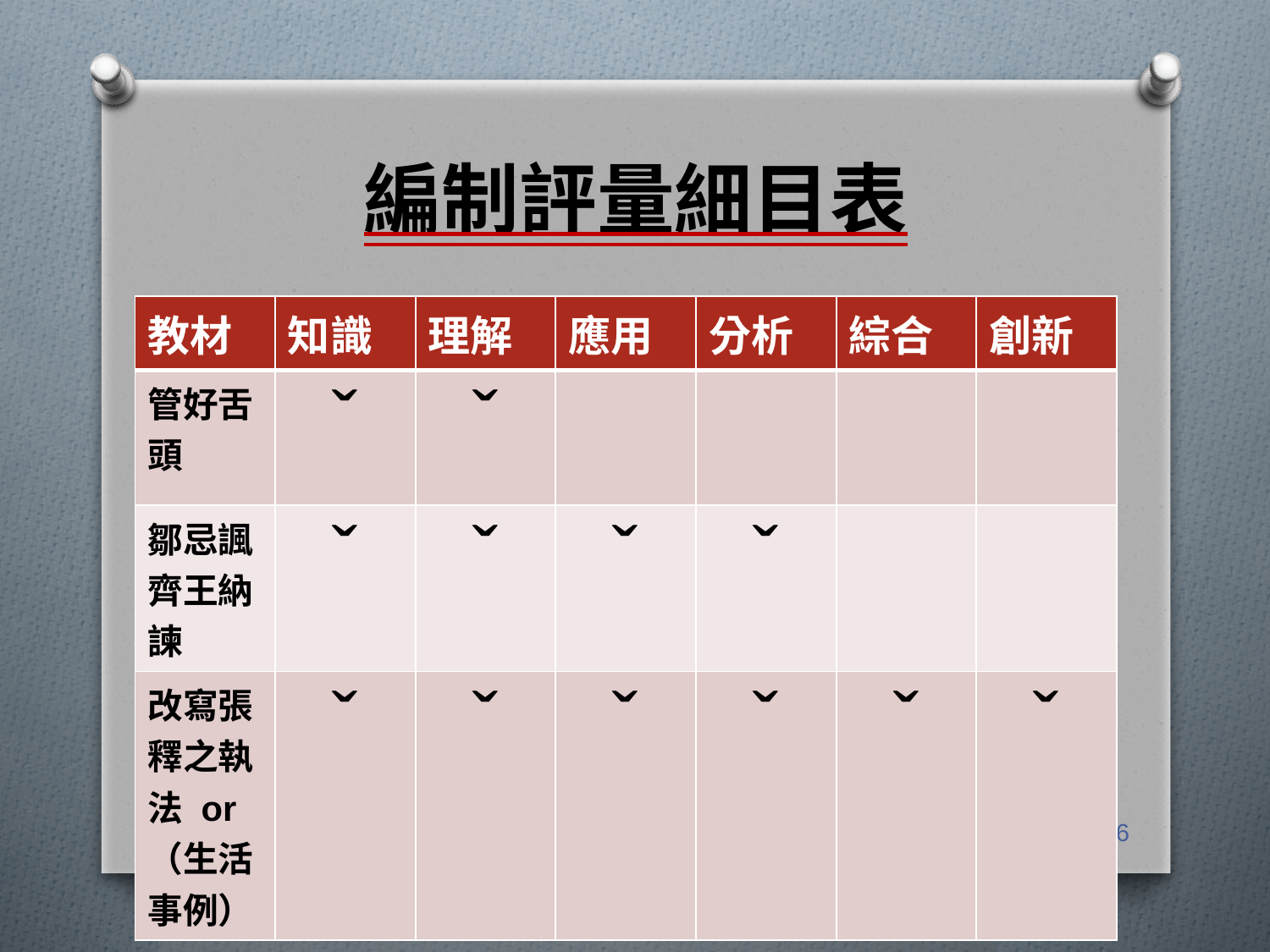

# 編制評量細目表
| 教材 | 知識 | 理解 | 應用 | 分析 | 綜合 | 創新 |
| --- | --- | --- | --- | --- | --- | --- |
| 管好舌頭 | ˇ | ˇ |  |  |  |  |
| 鄒忌諷齊王納諫 | ˇ | ˇ | ˇ | ˇ |  |  |
| 改寫張釋之執法 or （生活事例） | ˇ | ˇ | ˇ | ˇ | ˇ | ˇ |
26